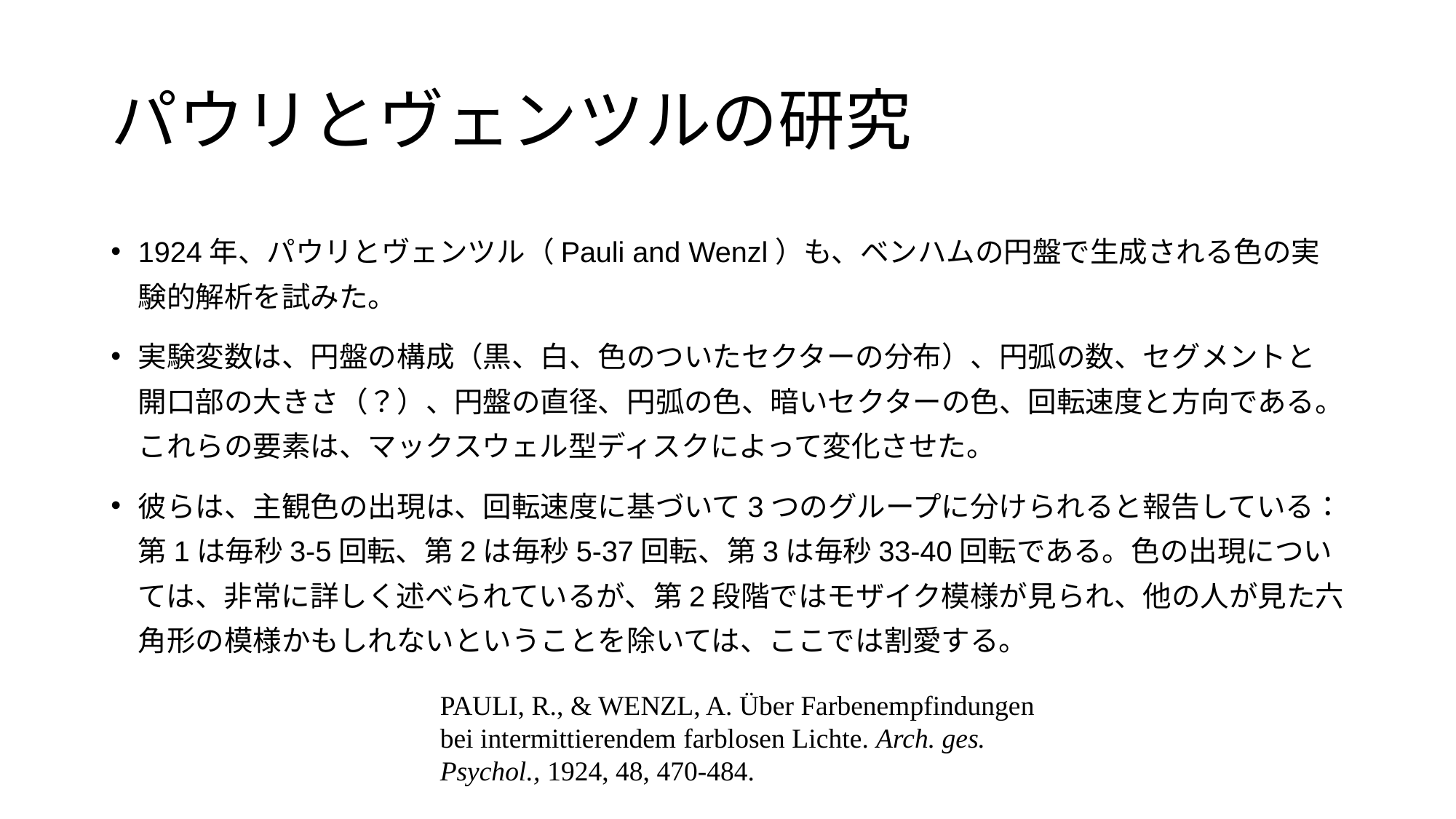

# パウリとヴェンツルの研究
1924年、パウリとヴェンツル（Pauli and Wenzl）も、ベンハムの円盤で生成される色の実験的解析を試みた。
実験変数は、円盤の構成（黒、白、色のついたセクターの分布）、円弧の数、セグメントと開口部の大きさ（？）、円盤の直径、円弧の色、暗いセクターの色、回転速度と方向である。これらの要素は、マックスウェル型ディスクによって変化させた。
彼らは、主観色の出現は、回転速度に基づいて3つのグループに分けられると報告している：第1は毎秒3-5回転、第2は毎秒5-37回転、第3は毎秒33-40回転である。色の出現については、非常に詳しく述べられているが、第2段階ではモザイク模様が見られ、他の人が見た六角形の模様かもしれないということを除いては、ここでは割愛する。
PAULI, R., & WENZL, A. Über Farbenempfindungen
bei intermittierendem farblosen Lichte. Arch. ges.
Psychol., 1924, 48, 470-484.